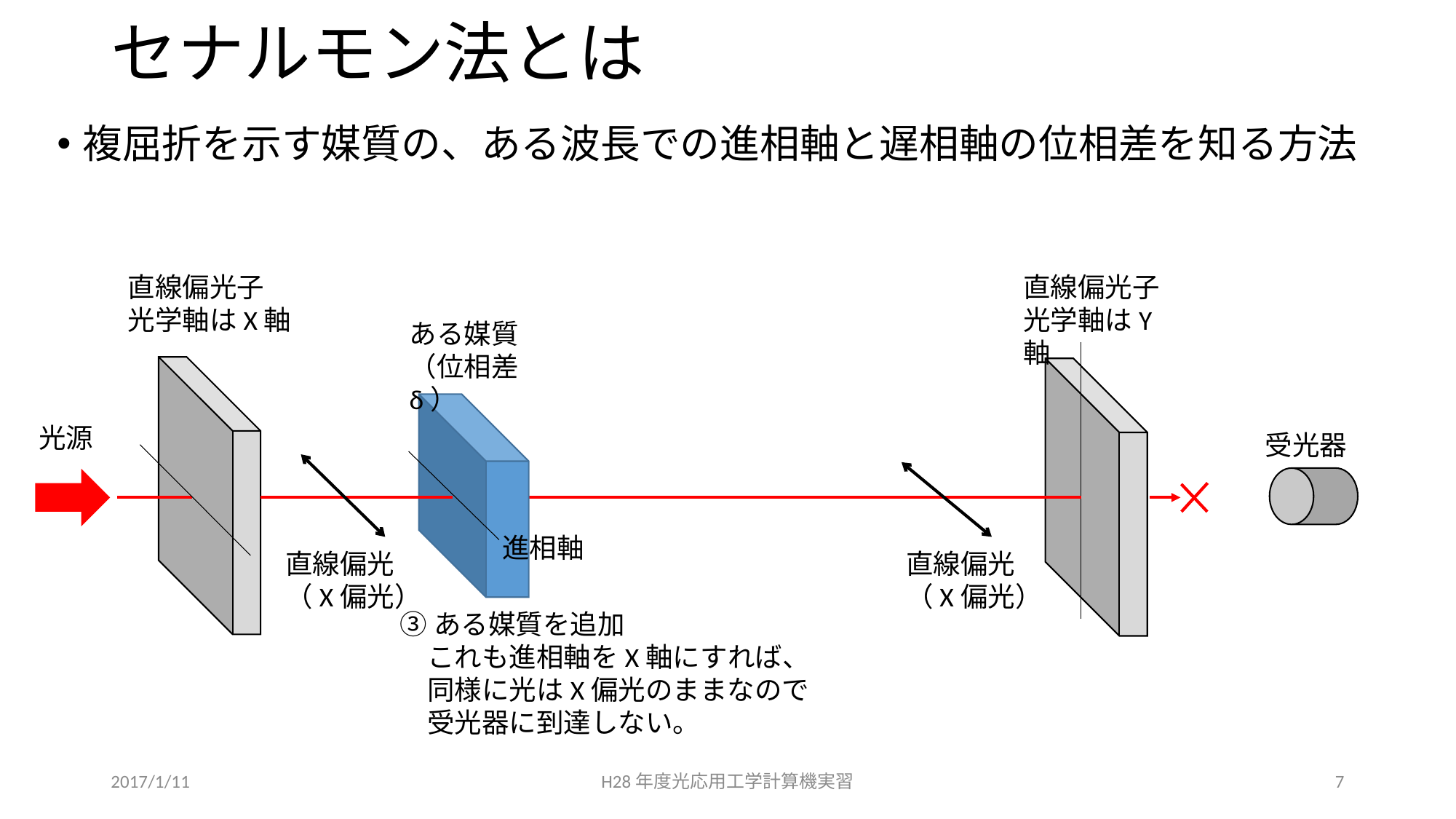

# セナルモン法とは
複屈折を示す媒質の、ある波長での進相軸と遅相軸の位相差を知る方法
直線偏光子
光学軸はX軸
直線偏光子
光学軸はY軸
ある媒質
（位相差δ）

光源
受光器

進相軸
直線偏光
（X偏光）
直線偏光
（X偏光）
③ある媒質を追加
　これも進相軸をX軸にすれば、
　同様に光はX偏光のままなので
　受光器に到達しない。
2017/1/11
H28年度光応用工学計算機実習
7